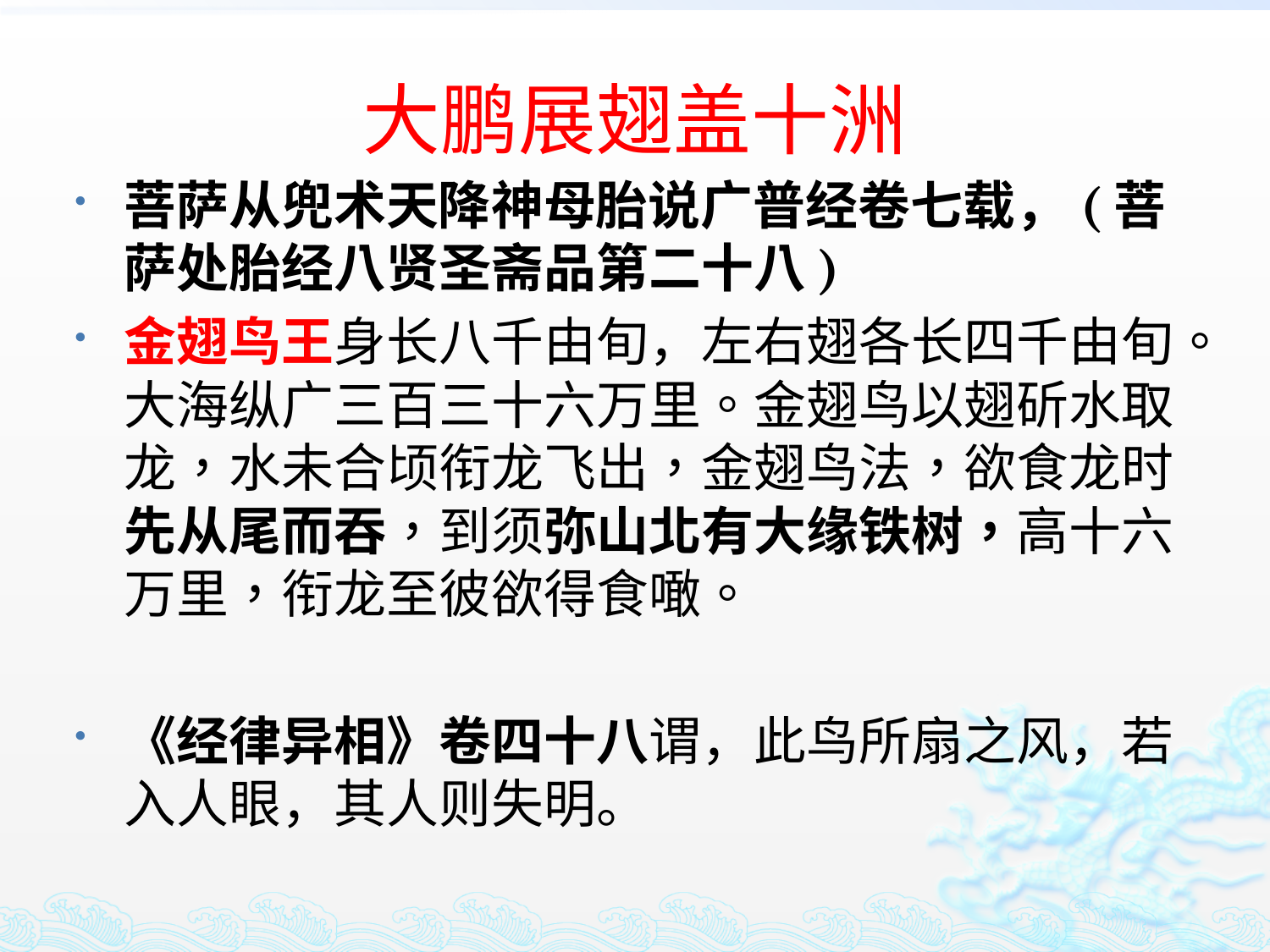

# 大鹏展翅盖十洲
菩萨从兜术天降神母胎说广普经卷七载，(菩萨处胎经八贤圣斋品第二十八)
金翅鸟王身长八千由旬，左右翅各长四千由旬。大海纵广三百三十六万里。金翅鸟以翅斫水取龙，水未合顷衔龙飞出，金翅鸟法，欲食龙时先从尾而吞，到须弥山北有大缘铁树，高十六万里，衔龙至彼欲得食噉。

《经律异相》卷四十八谓，此鸟所扇之风，若入人眼，其人则失明。